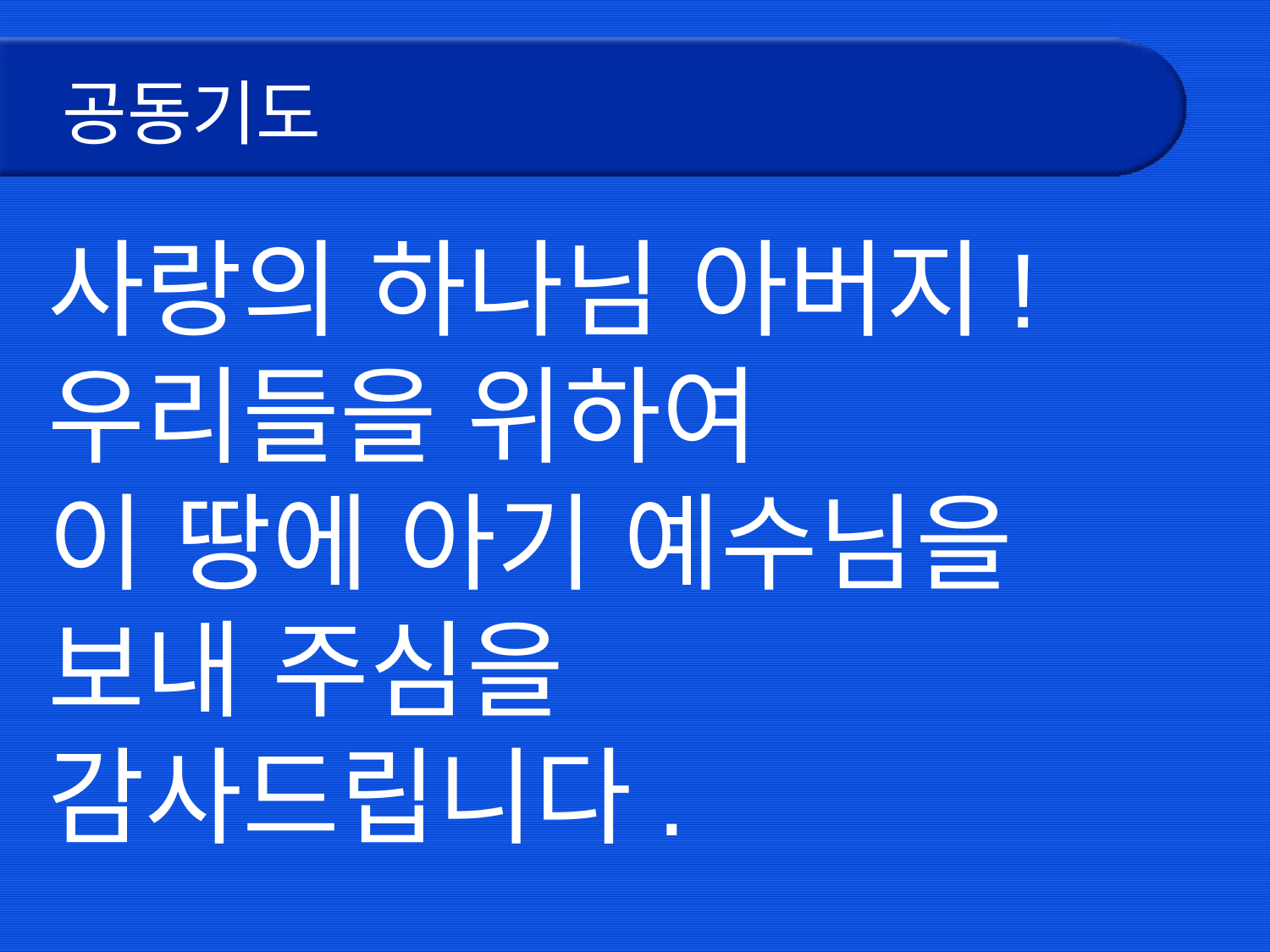

# 공동기도

사랑의 하나님 아버지!
우리들을 위하여
이 땅에 아기 예수님을 보내 주심을
감사드립니다.